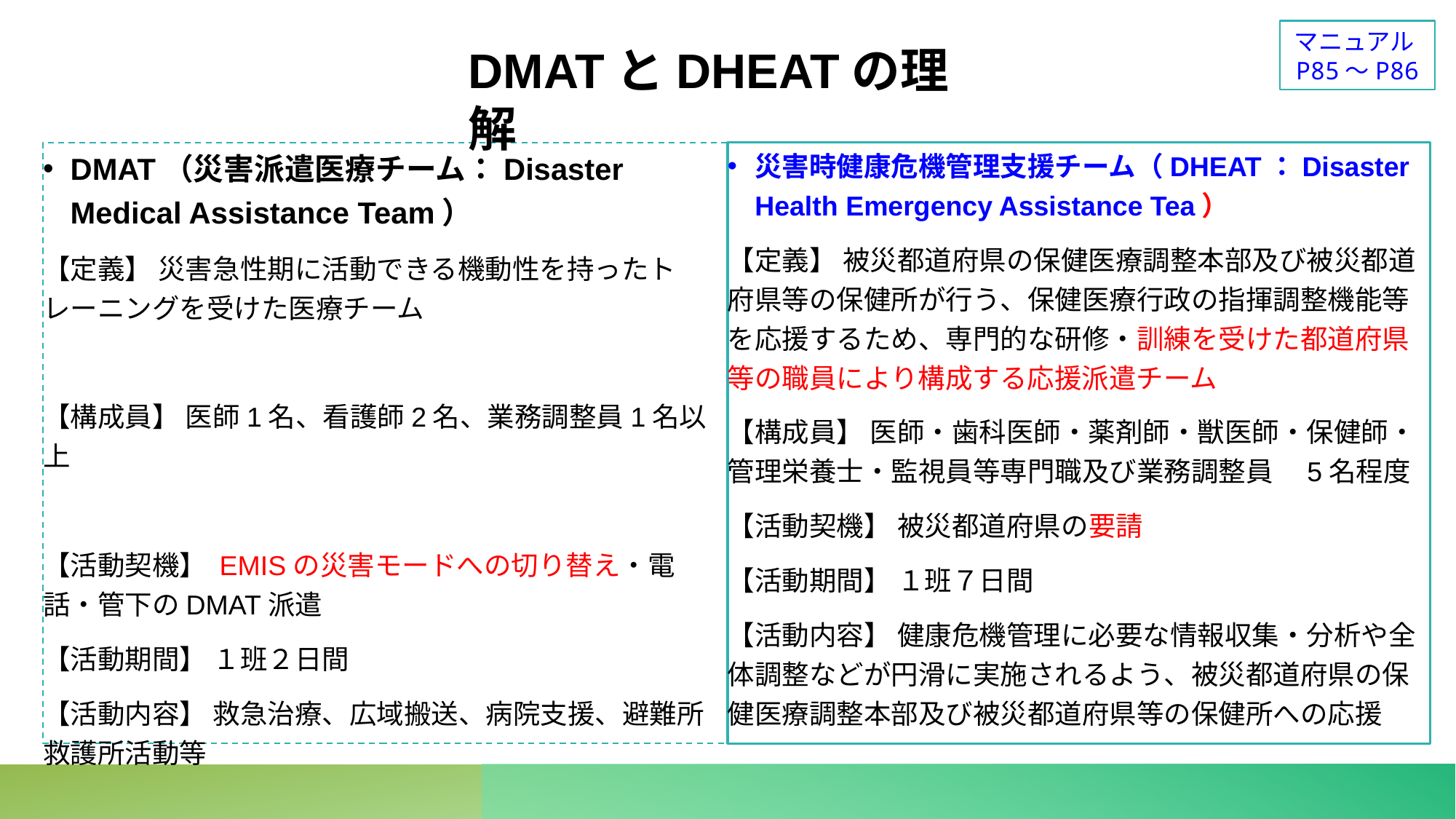

マニュアルP85～P86
DMATとDHEATの理解
DMAT（災害派遣医療チーム：Disaster Medical Assistance Team）
【定義】 災害急性期に活動できる機動性を持ったトレーニングを受けた医療チーム

【構成員】 医師1名、看護師2名、業務調整員1名以上

【活動契機】 EMISの災害モードへの切り替え・電話・管下のDMAT派遣
【活動期間】 １班２日間
【活動内容】 救急治療、広域搬送、病院支援、避難所救護所活動等
災害時健康危機管理支援チーム（DHEAT：Disaster Health Emergency Assistance Tea）
【定義】 被災都道府県の保健医療調整本部及び被災都道府県等の保健所が行う、保健医療行政の指揮調整機能等を応援するため、専門的な研修・訓練を受けた都道府県等の職員により構成する応援派遣チーム
【構成員】 医師・歯科医師・薬剤師・獣医師・保健師・管理栄養士・監視員等専門職及び業務調整員　5名程度
【活動契機】 被災都道府県の要請
【活動期間】 １班７日間
【活動内容】 健康危機管理に必要な情報収集・分析や全体調整などが円滑に実施されるよう、被災都道府県の保健医療調整本部及び被災都道府県等の保健所への応援